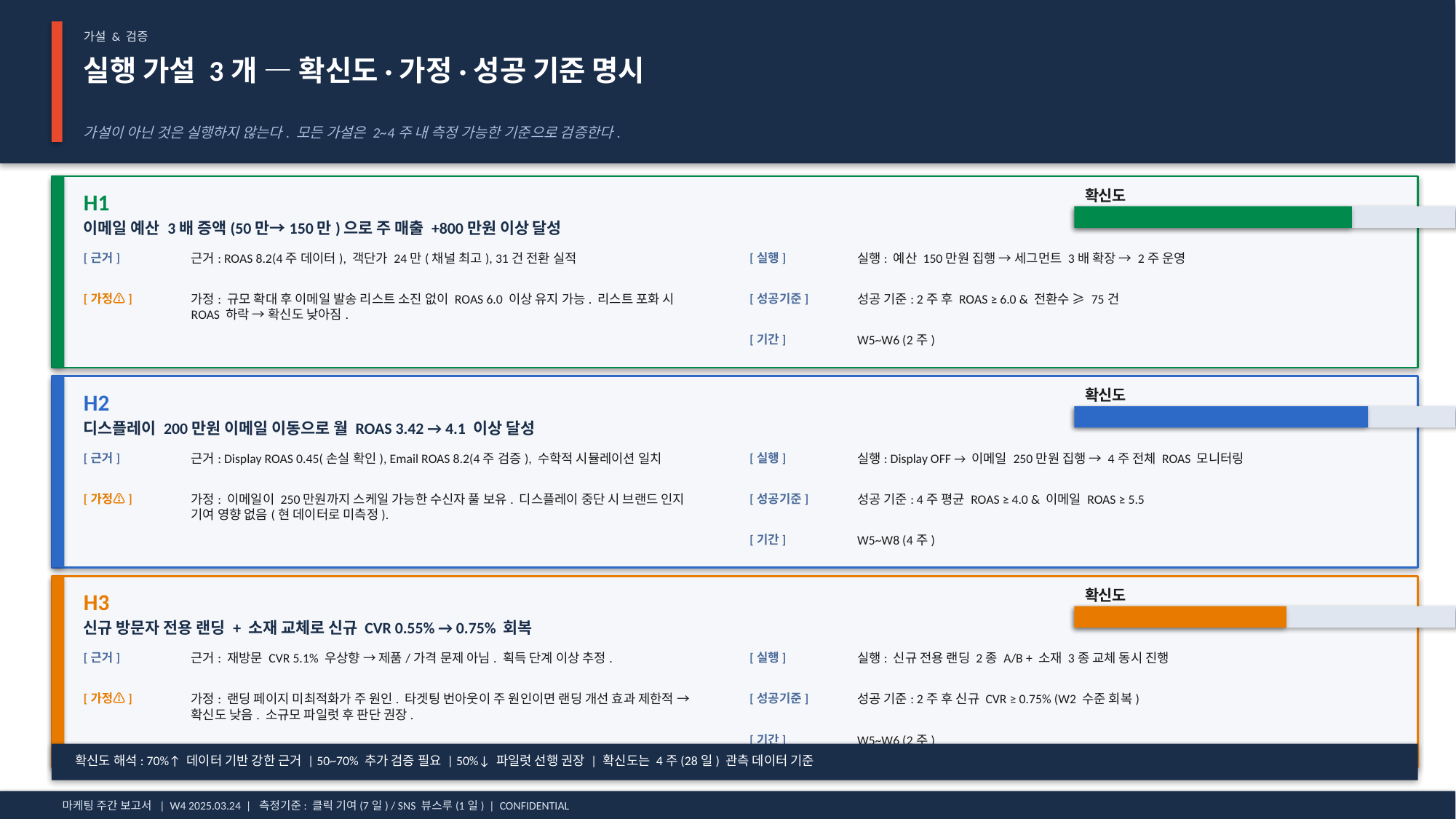

가설 & 검증
실행 가설 3개 — 확신도·가정·성공 기준 명시
가설이 아닌 것은 실행하지 않는다. 모든 가설은 2~4주 내 측정 가능한 기준으로 검증한다.

확신도
H1

68%
이메일 예산 3배 증액(50만→150만)으로 주 매출 +800만원 이상 달성
[근거]
근거: ROAS 8.2(4주 데이터), 객단가 24만(채널 최고), 31건 전환 실적
[실행]
실행: 예산 150만원 집행 → 세그먼트 3배 확장 → 2주 운영
[가정⚠]
가정: 규모 확대 후 이메일 발송 리스트 소진 없이 ROAS 6.0 이상 유지 가능. 리스트 포화 시 ROAS 하락 → 확신도 낮아짐.
[성공기준]
성공 기준: 2주 후 ROAS ≥ 6.0 & 전환수 ≥ 75건
[기간]
W5~W6 (2주)

확신도
H2

72%
디스플레이 200만원 이메일 이동으로 월 ROAS 3.42 → 4.1 이상 달성
[근거]
근거: Display ROAS 0.45(손실 확인), Email ROAS 8.2(4주 검증), 수학적 시뮬레이션 일치
[실행]
실행: Display OFF → 이메일 250만원 집행 → 4주 전체 ROAS 모니터링
[가정⚠]
가정: 이메일이 250만원까지 스케일 가능한 수신자 풀 보유. 디스플레이 중단 시 브랜드 인지 기여 영향 없음(현 데이터로 미측정).
[성공기준]
성공 기준: 4주 평균 ROAS ≥ 4.0 & 이메일 ROAS ≥ 5.5
[기간]
W5~W8 (4주)

확신도
H3

52%
신규 방문자 전용 랜딩 + 소재 교체로 신규 CVR 0.55% → 0.75% 회복
[근거]
근거: 재방문 CVR 5.1% 우상향 → 제품/가격 문제 아님. 획득 단계 이상 추정.
[실행]
실행: 신규 전용 랜딩 2종 A/B + 소재 3종 교체 동시 진행
[가정⚠]
가정: 랜딩 페이지 미최적화가 주 원인. 타겟팅 번아웃이 주 원인이면 랜딩 개선 효과 제한적 → 확신도 낮음. 소규모 파일럿 후 판단 권장.
[성공기준]
성공 기준: 2주 후 신규 CVR ≥ 0.75% (W2 수준 회복)
[기간]
W5~W6 (2주)

확신도 해석: 70%↑ 데이터 기반 강한 근거 | 50~70% 추가 검증 필요 | 50%↓ 파일럿 선행 권장 | 확신도는 4주(28일) 관측 데이터 기준

마케팅 주간 보고서  |  W4 2025.03.24  |  측정기준: 클릭 기여(7일) / SNS 뷰스루(1일)  |  CONFIDENTIAL